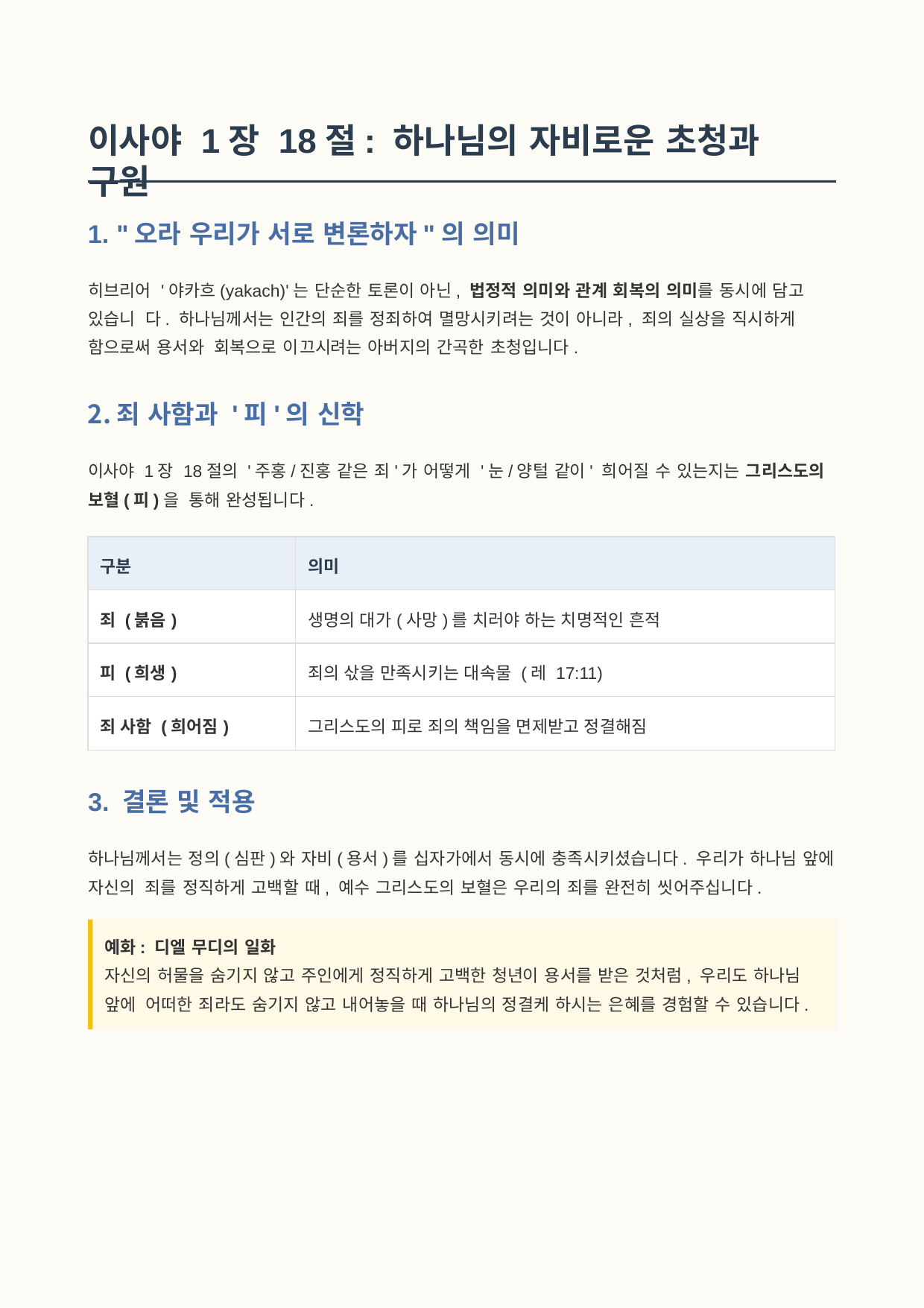

이사야 1장 18절: 하나님의 자비로운 초청과 구원
"오라 우리가 서로 변론하자"의 의미
히브리어 '야카흐(yakach)'는 단순한 토론이 아닌, 법정적 의미와 관계 회복의 의미를 동시에 담고 있습니  다. 하나님께서는 인간의 죄를 정죄하여 멸망시키려는 것이 아니라, 죄의 실상을 직시하게 함으로써 용서와  회복으로 이끄시려는 아버지의 간곡한 초청입니다.

죄 사함과 '피'의 신학
이사야 1장 18절의 '주홍/진홍 같은 죄'가 어떻게 '눈/양털 같이' 희어질 수 있는지는 그리스도의 보혈(피)을  통해 완성됩니다.
| 구분 | 의미 |
| --- | --- |
| 죄 (붉음) | 생명의 대가(사망)를 치러야 하는 치명적인 흔적 |
| 피 (희생) | 죄의 삯을 만족시키는 대속물 (레 17:11) |
| 죄 사함 (희어짐) | 그리스도의 피로 죄의 책임을 면제받고 정결해짐 |
3. 결론 및 적용
하나님께서는 정의(심판)와 자비(용서)를 십자가에서 동시에 충족시키셨습니다. 우리가 하나님 앞에 자신의  죄를 정직하게 고백할 때, 예수 그리스도의 보혈은 우리의 죄를 완전히 씻어주십니다.

예화: 디엘 무디의 일화
자신의 허물을 숨기지 않고 주인에게 정직하게 고백한 청년이 용서를 받은 것처럼, 우리도 하나님 앞에  어떠한 죄라도 숨기지 않고 내어놓을 때 하나님의 정결케 하시는 은혜를 경험할 수 있습니다.